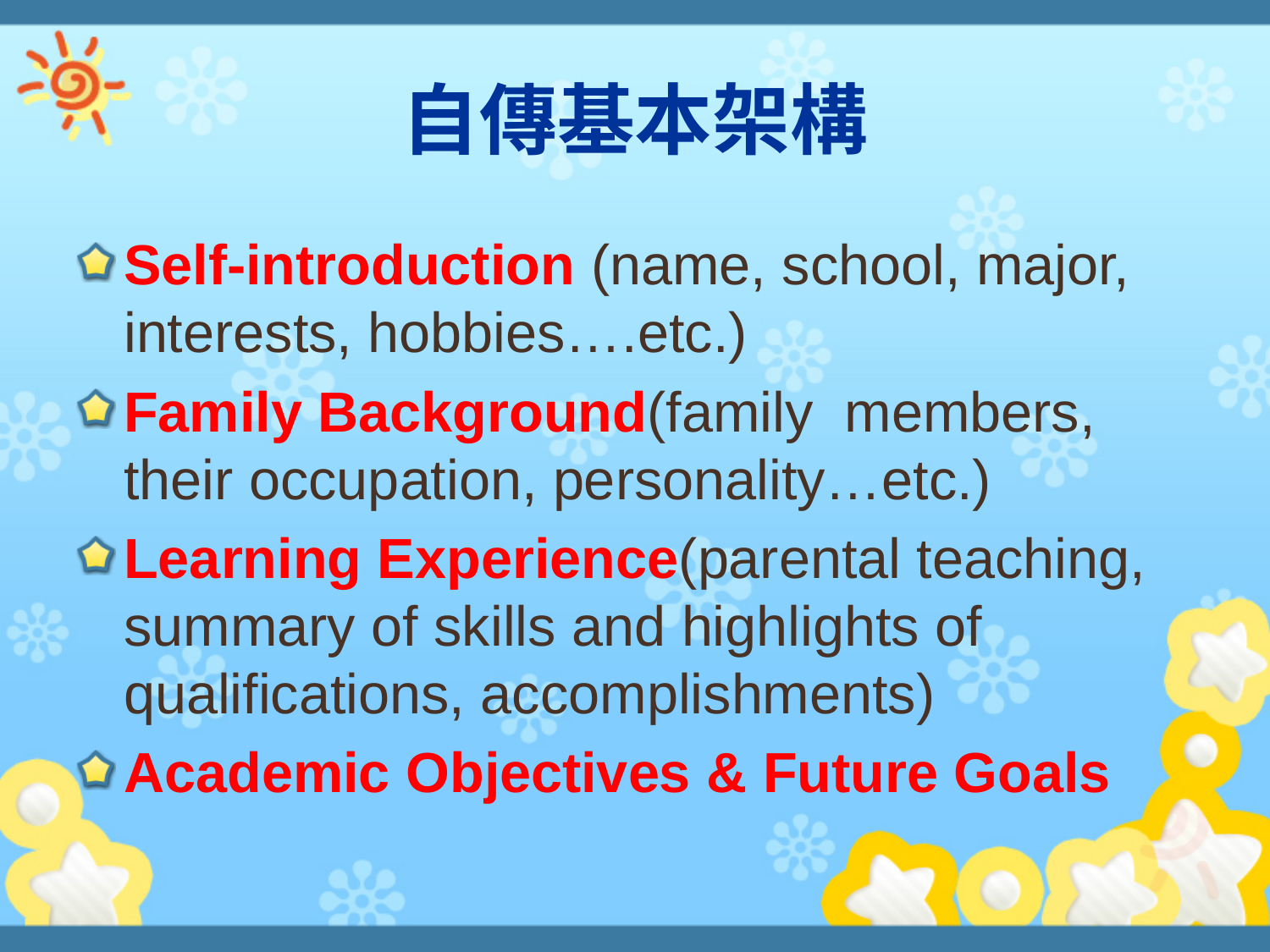

# 自傳基本架構
Self-introduction (name, school, major, interests, hobbies….etc.)
Family Background(family  members, their occupation, personality…etc.)
Learning Experience(parental teaching, summary of skills and highlights of qualifications, accomplishments)
Academic Objectives & Future Goals